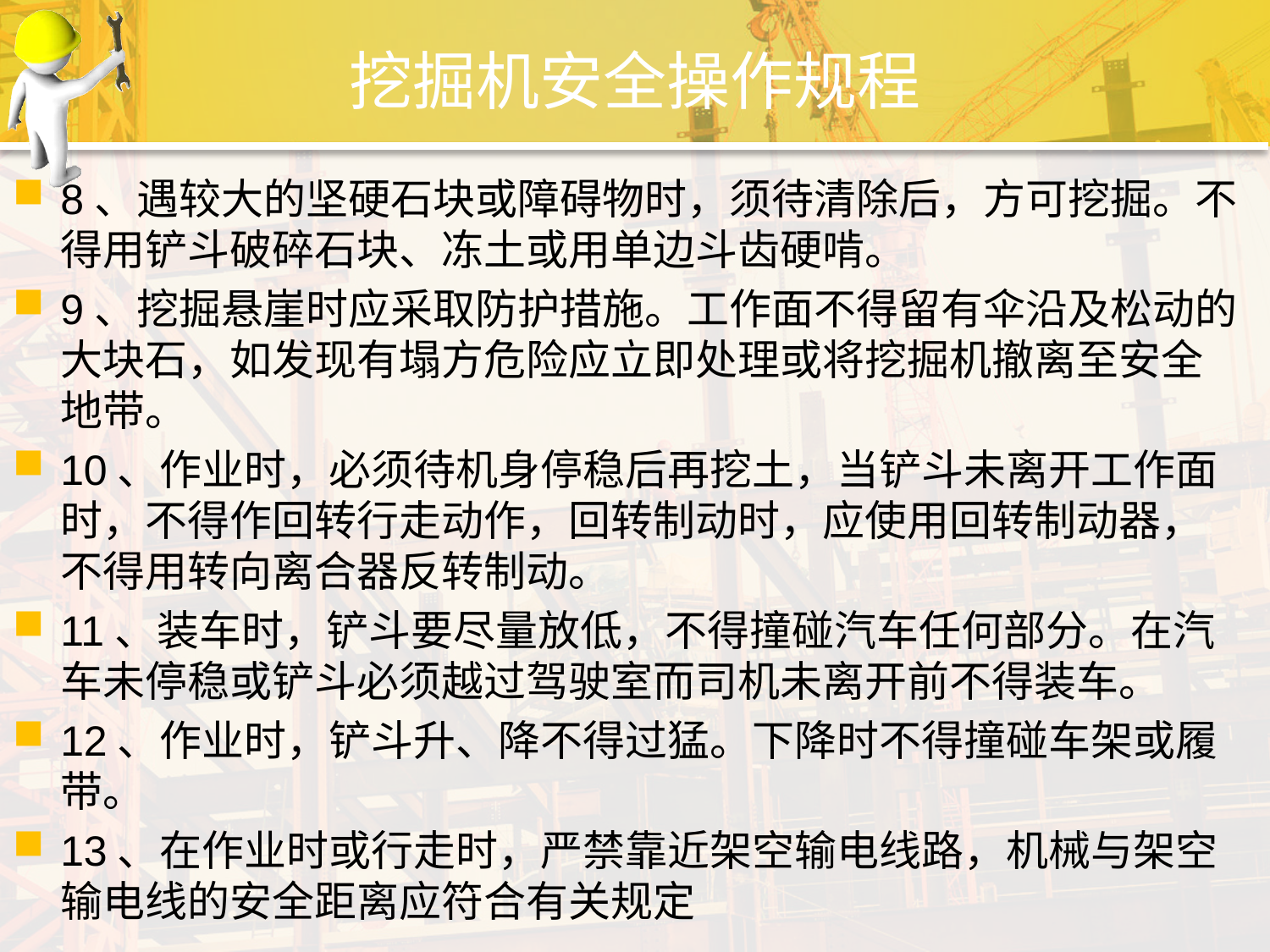

# 挖掘机安全操作规程
8、遇较大的坚硬石块或障碍物时，须待清除后，方可挖掘。不得用铲斗破碎石块、冻土或用单边斗齿硬啃。
9、挖掘悬崖时应采取防护措施。工作面不得留有伞沿及松动的大块石，如发现有塌方危险应立即处理或将挖掘机撤离至安全地带。
10、作业时，必须待机身停稳后再挖土，当铲斗未离开工作面时，不得作回转行走动作，回转制动时，应使用回转制动器，不得用转向离合器反转制动。
11、装车时，铲斗要尽量放低，不得撞碰汽车任何部分。在汽车未停稳或铲斗必须越过驾驶室而司机未离开前不得装车。
12、作业时，铲斗升、降不得过猛。下降时不得撞碰车架或履带。
13、在作业时或行走时，严禁靠近架空输电线路，机械与架空输电线的安全距离应符合有关规定